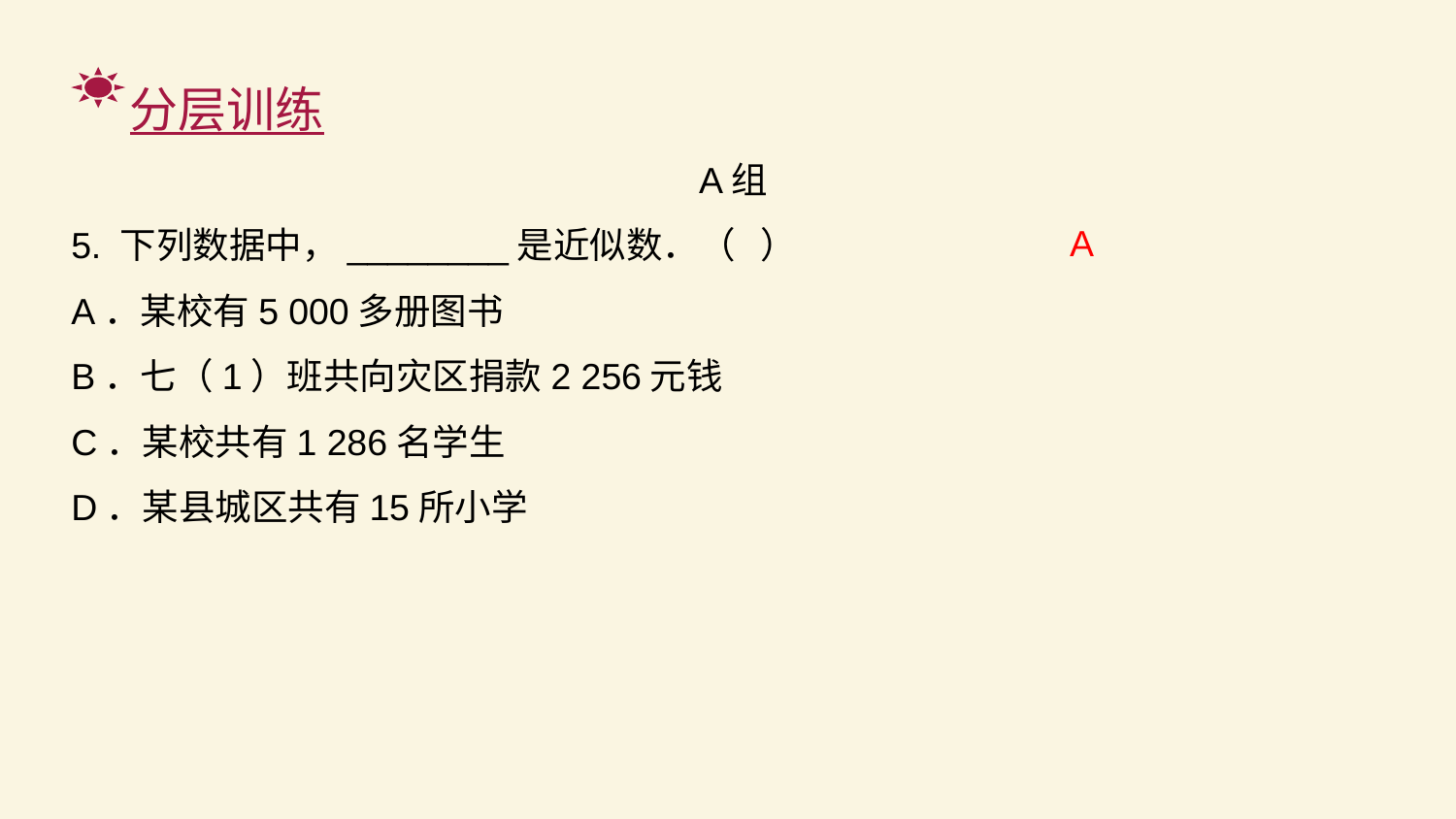

分层训练

A组
5. 下列数据中，________是近似数．（   ）
A．某校有5 000多册图书
B．七（1）班共向灾区捐款2 256元钱
C．某校共有1 286名学生
D．某县城区共有15所小学
A